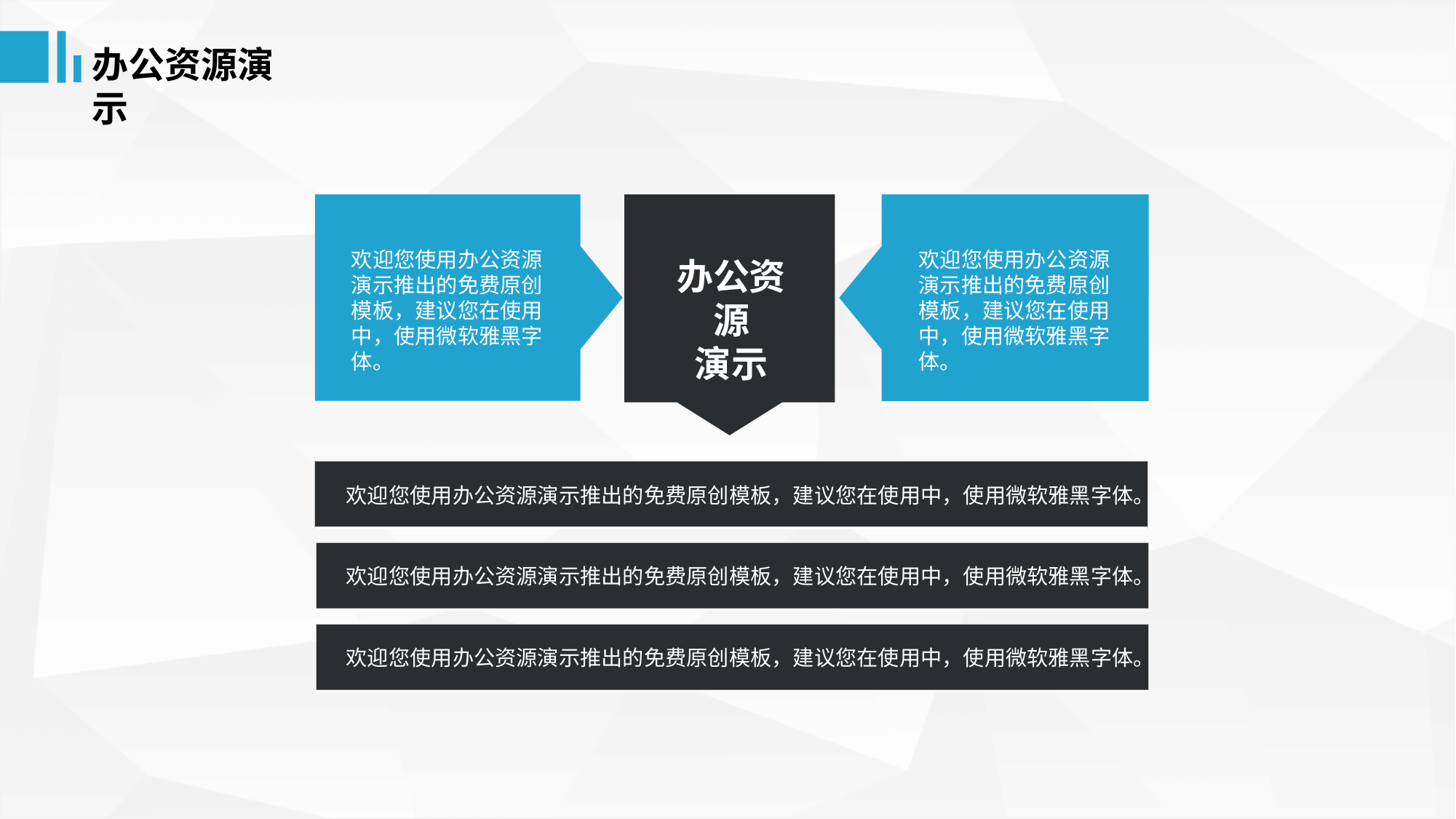

办公资源演示

欢迎您使用办公资源演示推出的免费原创模板，建议您在使用中，使用微软雅黑字体。
欢迎您使用办公资源演示推出的免费原创模板，建议您在使用中，使用微软雅黑字体。
办公资源
演示

欢迎您使用办公资源演示推出的免费原创模板，建议您在使用中，使用微软雅黑字体。

欢迎您使用办公资源演示推出的免费原创模板，建议您在使用中，使用微软雅黑字体。

欢迎您使用办公资源演示推出的免费原创模板，建议您在使用中，使用微软雅黑字体。